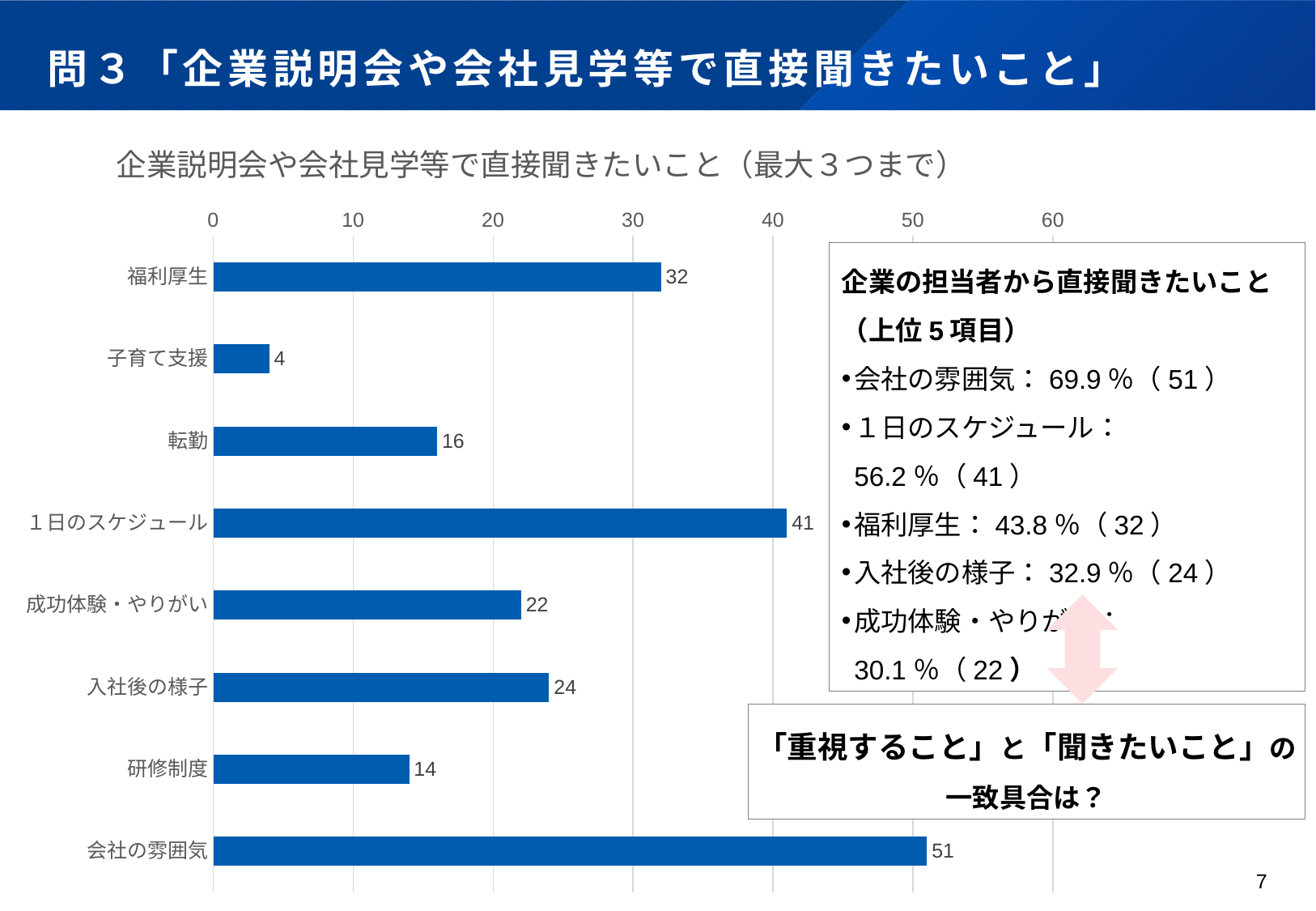

# 問３「企業説明会や会社見学等で直接聞きたいこと」

### Chart: 企業説明会や会社見学等で直接聞きたいこと（最大３つまで）

| Category | 企業の担当者から直接聞きたいこと |
|---|---|
| 福利厚生 | 32.0 |
| 子育て支援 | 4.0 |
| 転勤 | 16.0 |
| １日のスケジュール | 41.0 |
| 成功体験・やりがい | 22.0 |
| 入社後の様子 | 24.0 |
| 研修制度 | 14.0 |
| 会社の雰囲気 | 51.0 |
企業の担当者から直接聞きたいこと
（上位5項目）
会社の雰囲気：69.9％（51）
１日のスケジュール：56.2％（41）
福利厚生：43.8％（32）
入社後の様子：32.9％（24）
成功体験・やりがい：30.1％（22）

「重視すること」と「聞きたいこと」の一致具合は？
7